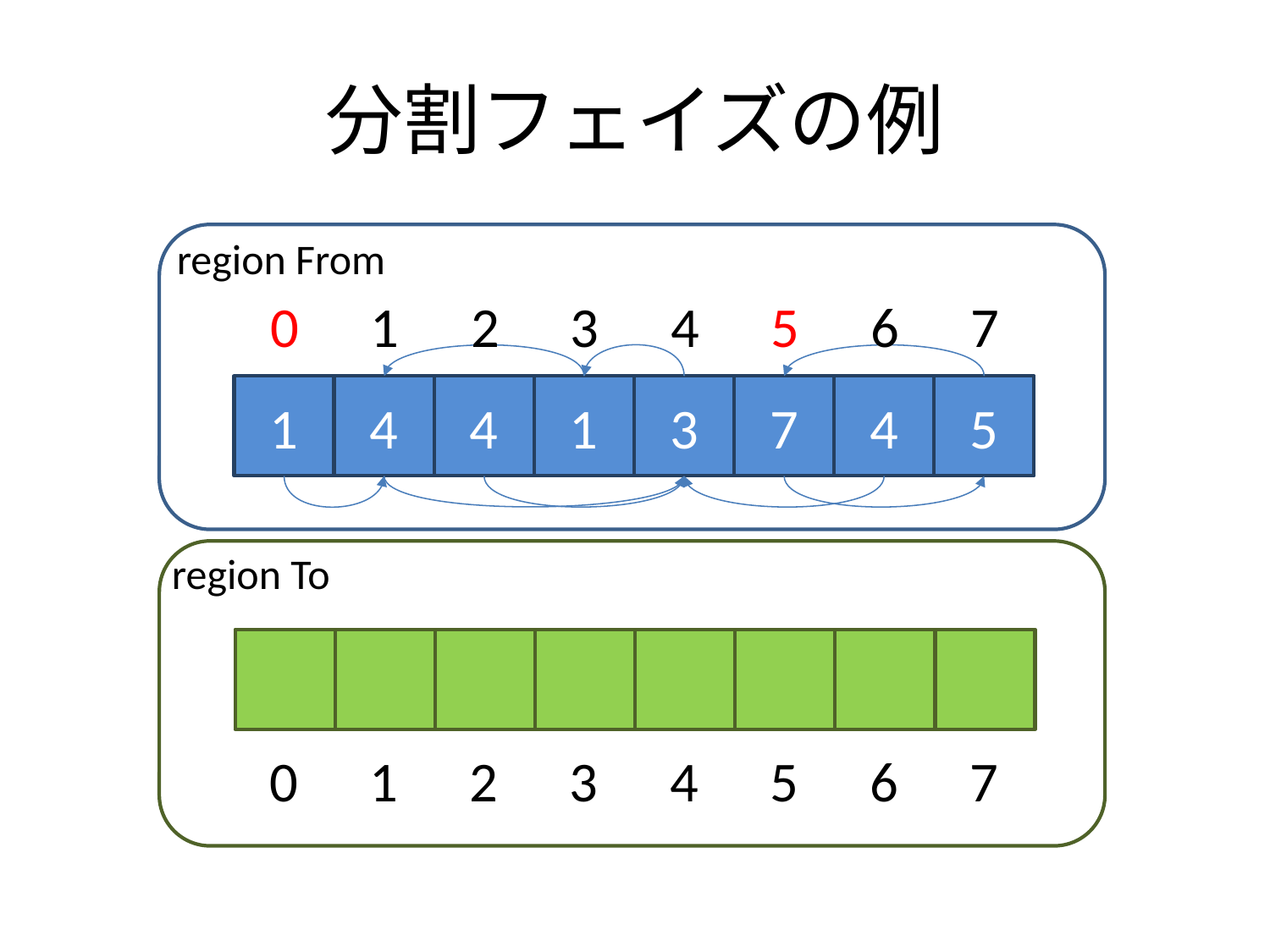

# 分割フェイズの例

region From
0
1
2
3
4
5
6
7
1
4
4
1
3
7
4
5

region To

0
1
2
3
4
5
6
7